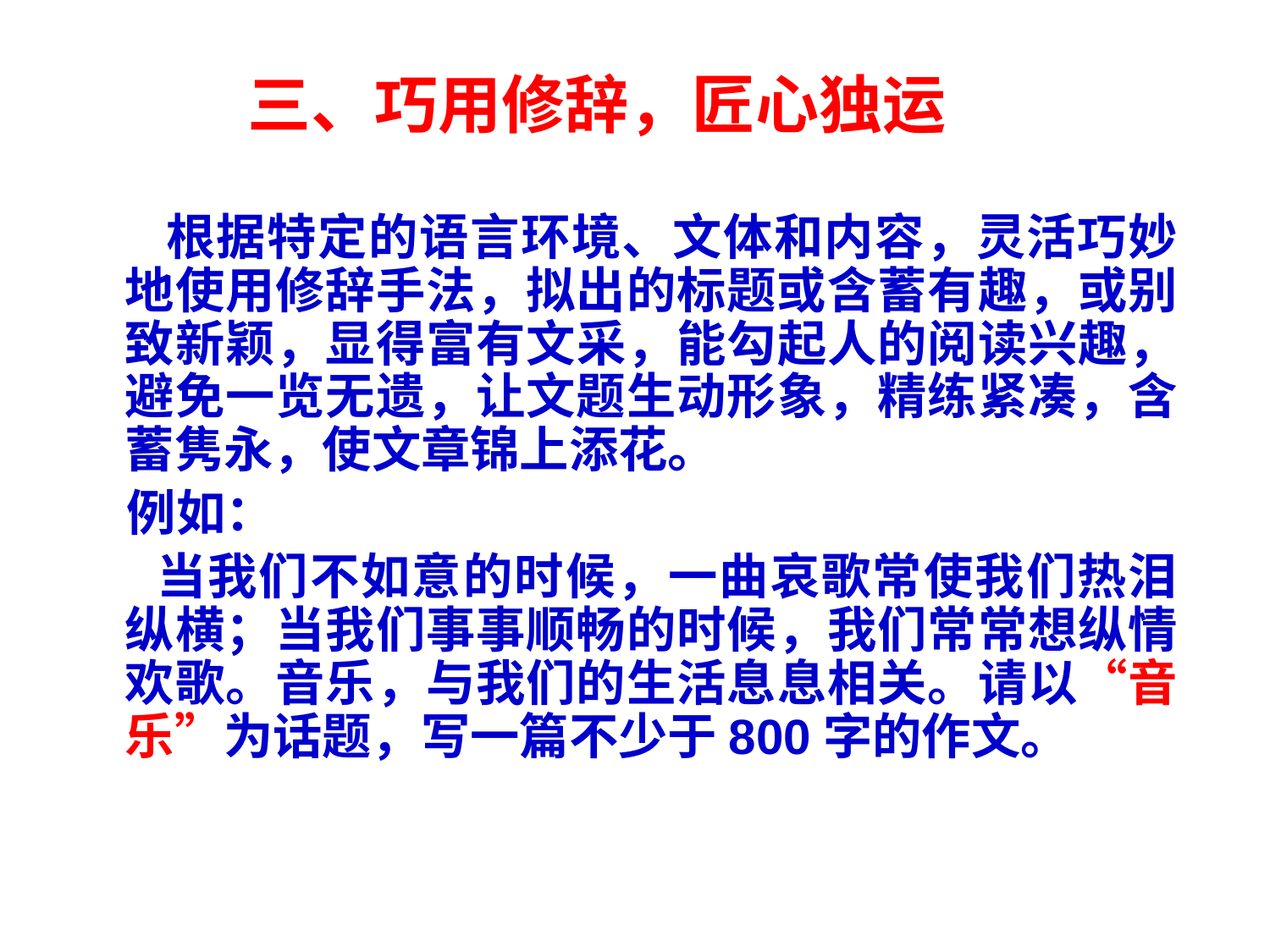

三、巧用修辞，匠心独运

      根据特定的语言环境、文体和内容，灵活巧妙地使用修辞手法，拟出的标题或含蓄有趣，或别致新颖，显得富有文采，能勾起人的阅读兴趣，避免一览无遗，让文题生动形象，精练紧凑，含蓄隽永，使文章锦上添花。
　例如：
     当我们不如意的时候，一曲哀歌常使我们热泪纵横；当我们事事顺畅的时候，我们常常想纵情欢歌。音乐，与我们的生活息息相关。请以“音乐”为话题，写一篇不少于800字的作文。